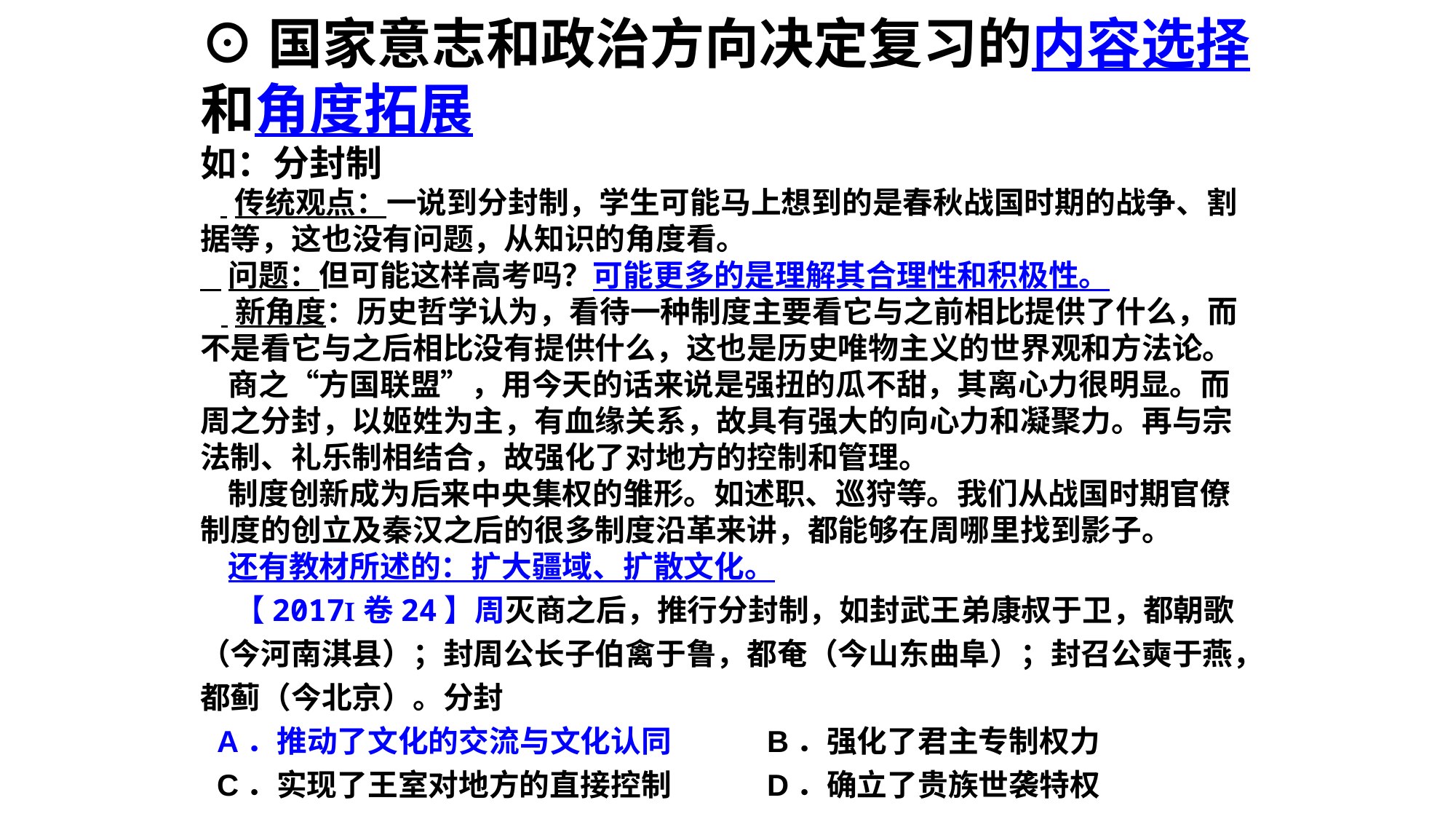

⊙国家意志和政治方向决定复习的内容选择和角度拓展
如：分封制
    传统观点：一说到分封制，学生可能马上想到的是春秋战国时期的战争、割据等，这也没有问题，从知识的角度看。
   问题：但可能这样高考吗？可能更多的是理解其合理性和积极性。
    新角度：历史哲学认为，看待一种制度主要看它与之前相比提供了什么，而不是看它与之后相比没有提供什么，这也是历史唯物主义的世界观和方法论。
   商之“方国联盟”，用今天的话来说是强扭的瓜不甜，其离心力很明显。而周之分封，以姬姓为主，有血缘关系，故具有强大的向心力和凝聚力。再与宗法制、礼乐制相结合，故强化了对地方的控制和管理。
   制度创新成为后来中央集权的雏形。如述职、巡狩等。我们从战国时期官僚制度的创立及秦汉之后的很多制度沿革来讲，都能够在周哪里找到影子。
   还有教材所述的：扩大疆域、扩散文化。
    【2017Ⅰ卷24】周灭商之后，推行分封制，如封武王弟康叔于卫，都朝歌（今河南淇县）；封周公长子伯禽于鲁，都奄（今山东曲阜）；封召公奭于燕，都蓟（今北京）。分封
  A．推动了文化的交流与文化认同	  B．强化了君主专制权力
  C．实现了王室对地方的直接控制	  D．确立了贵族世袭特权